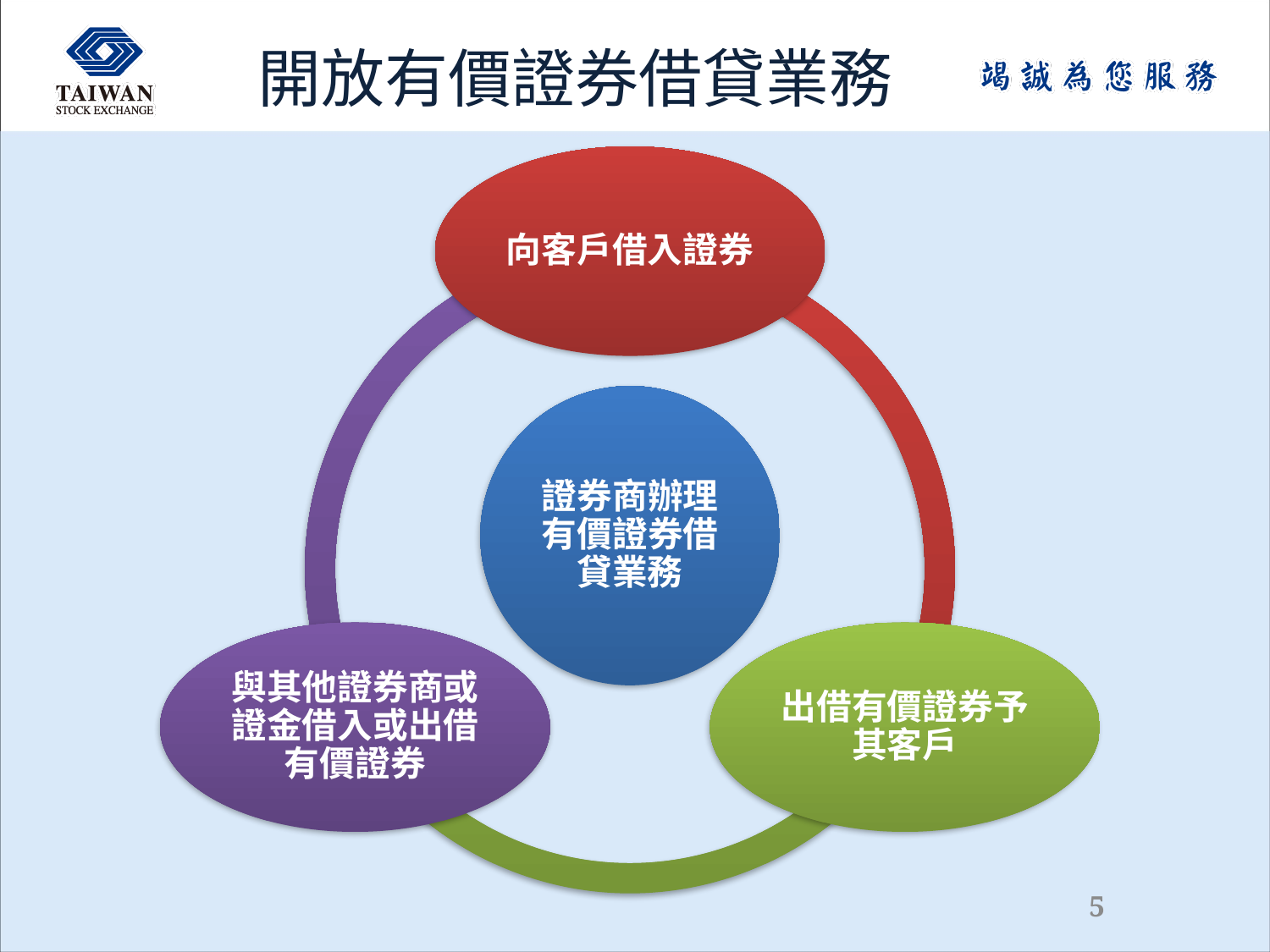

# 開放有價證券借貸業務
證券商辦理有價證券借貸業務
向客戶借入證券
出借有價證券予其客戶
與其他證券商或證金借入或出借有價證券
5